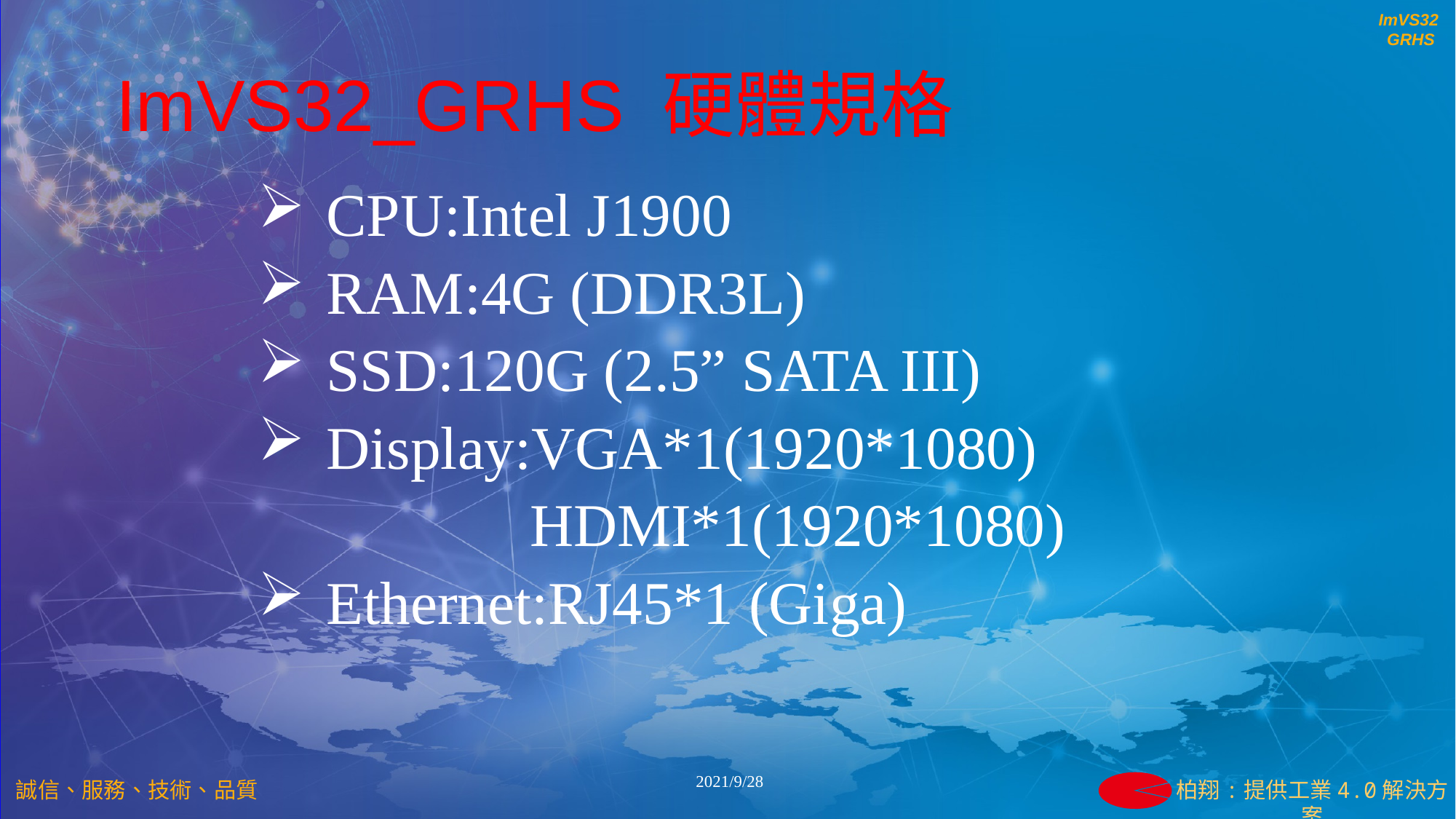

ImVS32_GRHS 硬體規格
CPU:Intel J1900
RAM:4G (DDR3L)
SSD:120G (2.5” SATA III)
Display:VGA*1(1920*1080)
                  HDMI*1(1920*1080)
Ethernet:RJ45*1 (Giga)